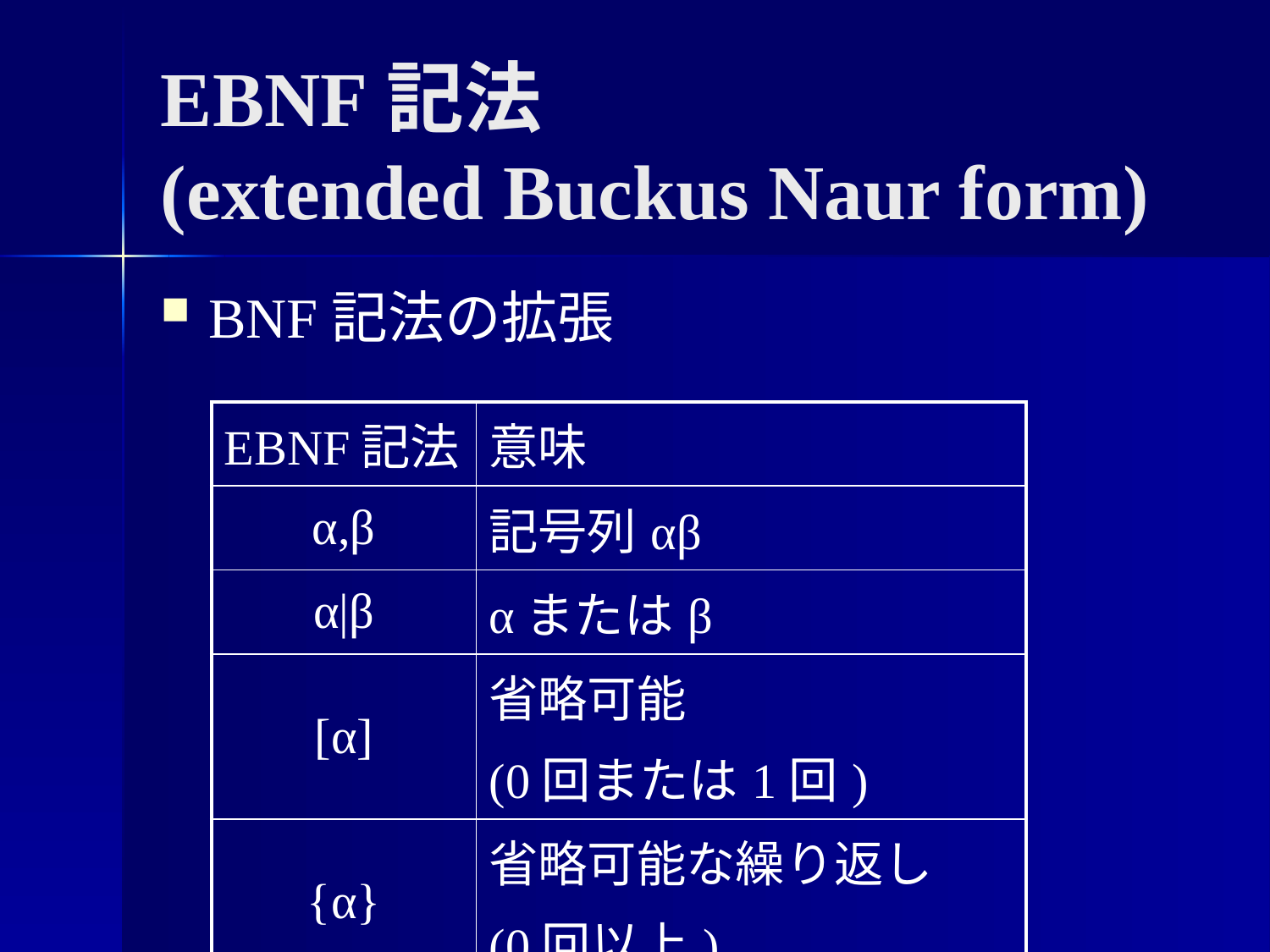

# EBNF記法 (extended Buckus Naur form)
BNF記法の拡張
| EBNF記法 | 意味 |
| --- | --- |
| α,β | 記号列αβ |
| α|β | αまたはβ |
| [α] | 省略可能 (0回または1回) |
| {α} | 省略可能な繰り返し (0回以上) |